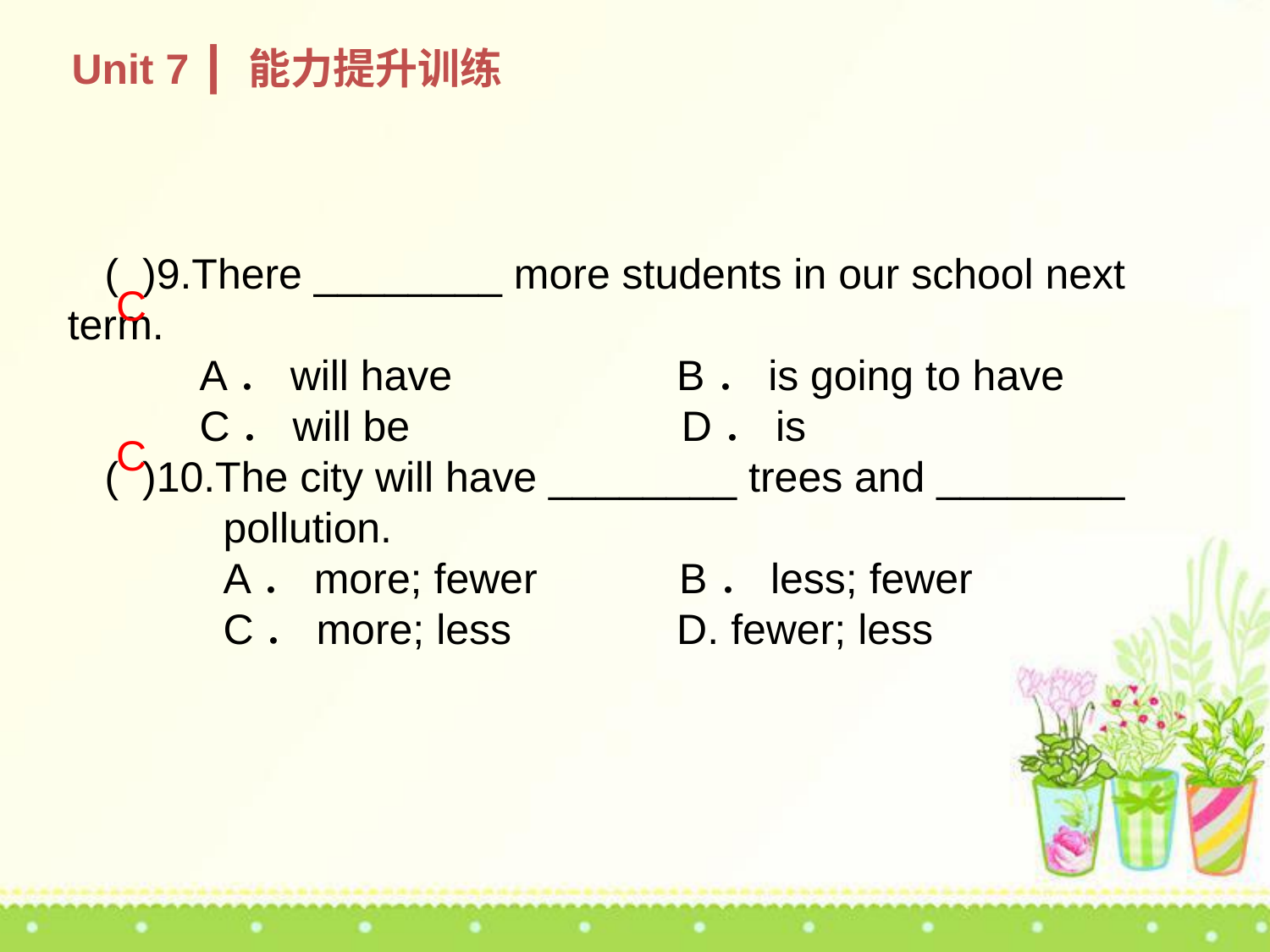

Unit 7 ┃ 能力提升训练
(  )9.There ________ more students in our school next term.
        A．will have                   B．is going to have
        C．will be                       D．is
(  )10.The city will have ________ trees and ________
          pollution.
          A．more; fewer            B．less; fewer
          C．more; less              D. fewer; less
C
C